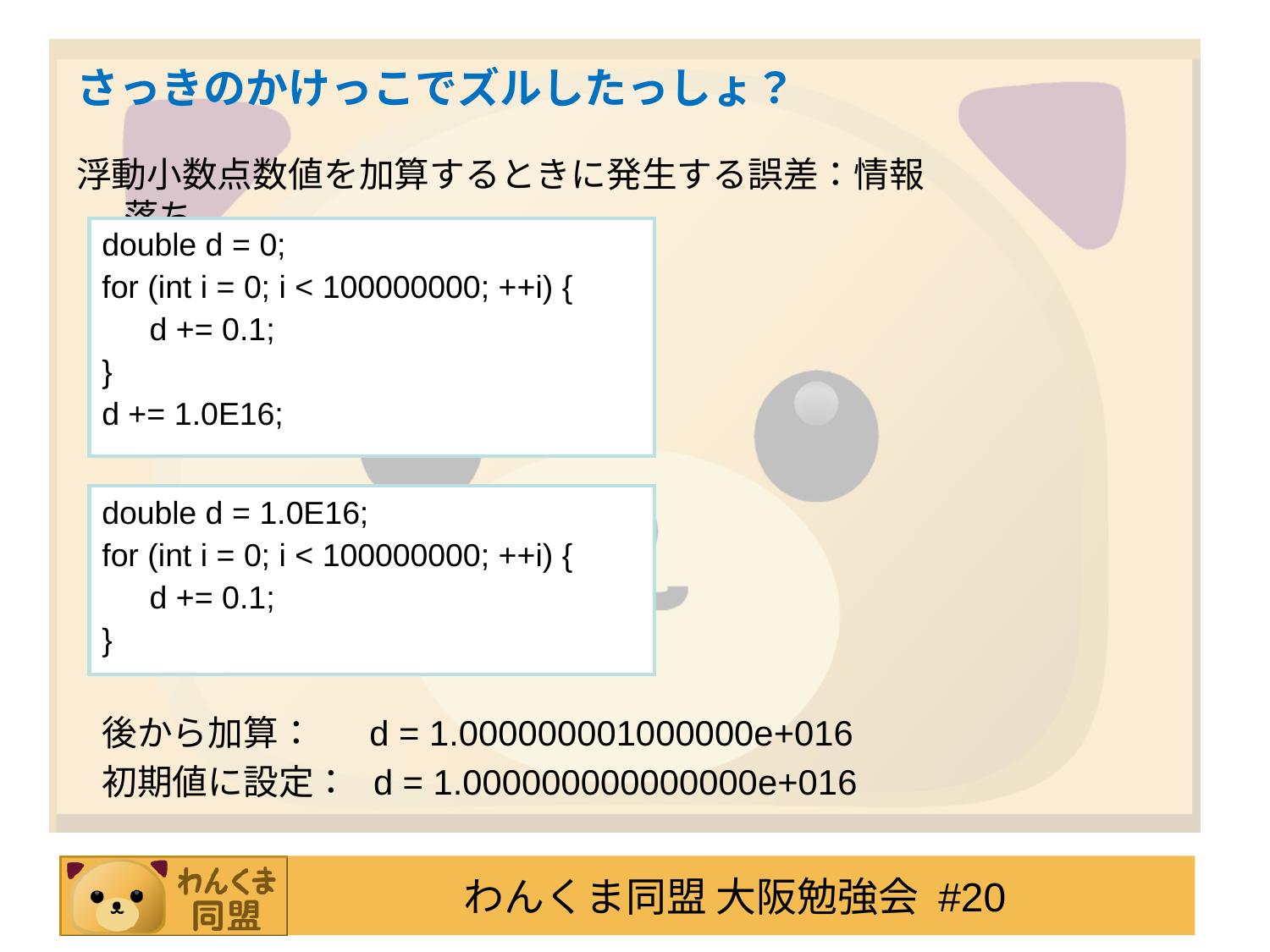

# さっきのかけっこでズルしたっしょ？
浮動小数点数値を加算するときに発生する誤差：情報落ち
double d = 0;
for (int i = 0; i < 100000000; ++i) {
	d += 0.1;
}
d += 1.0E16;
double d = 1.0E16;
for (int i = 0; i < 100000000; ++i) {
	d += 0.1;
}
後から加算：      d = 1.000000001000000e+016
初期値に設定：  d = 1.000000000000000e+016